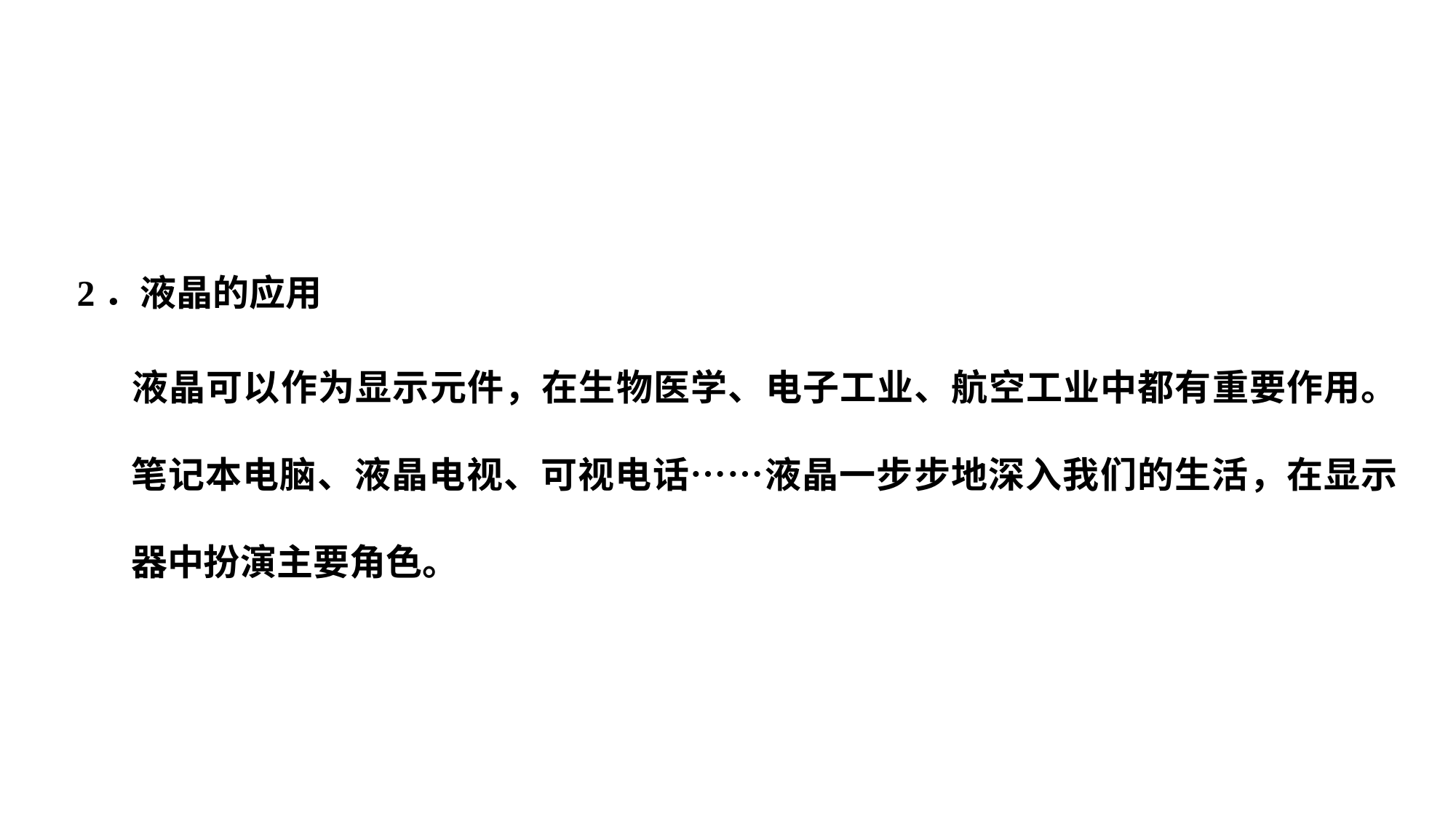

2．液晶的应用
	液晶可以作为显示元件，在生物医学、电子工业、航空工业中都有重要作用。笔记本电脑、液晶电视、可视电话……液晶一步步地深入我们的生活，在显示器中扮演主要角色。